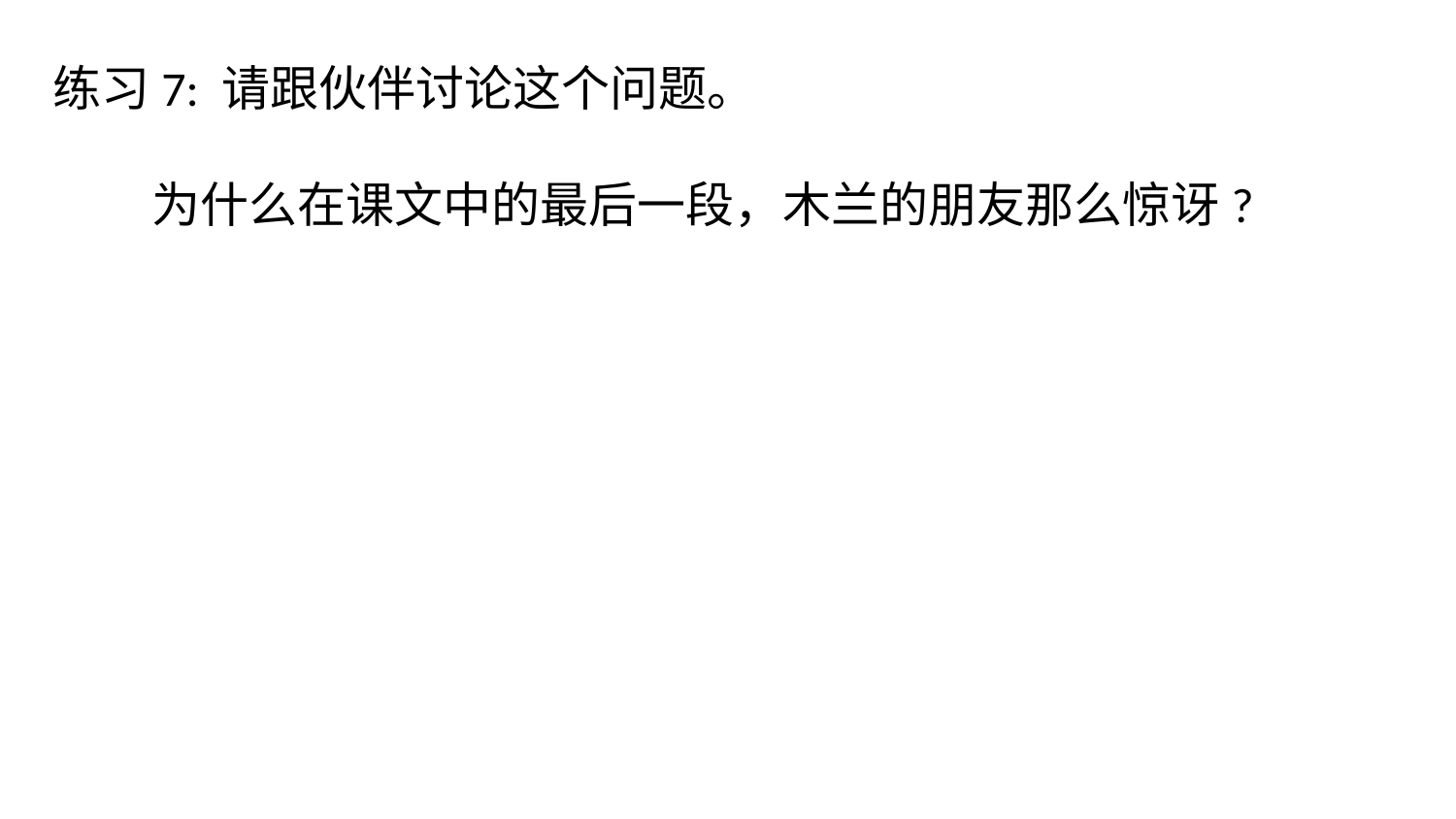

练习7: 请跟伙伴讨论这个问题。

        为什么在课文中的最后一段，木兰的朋友那么惊讶?